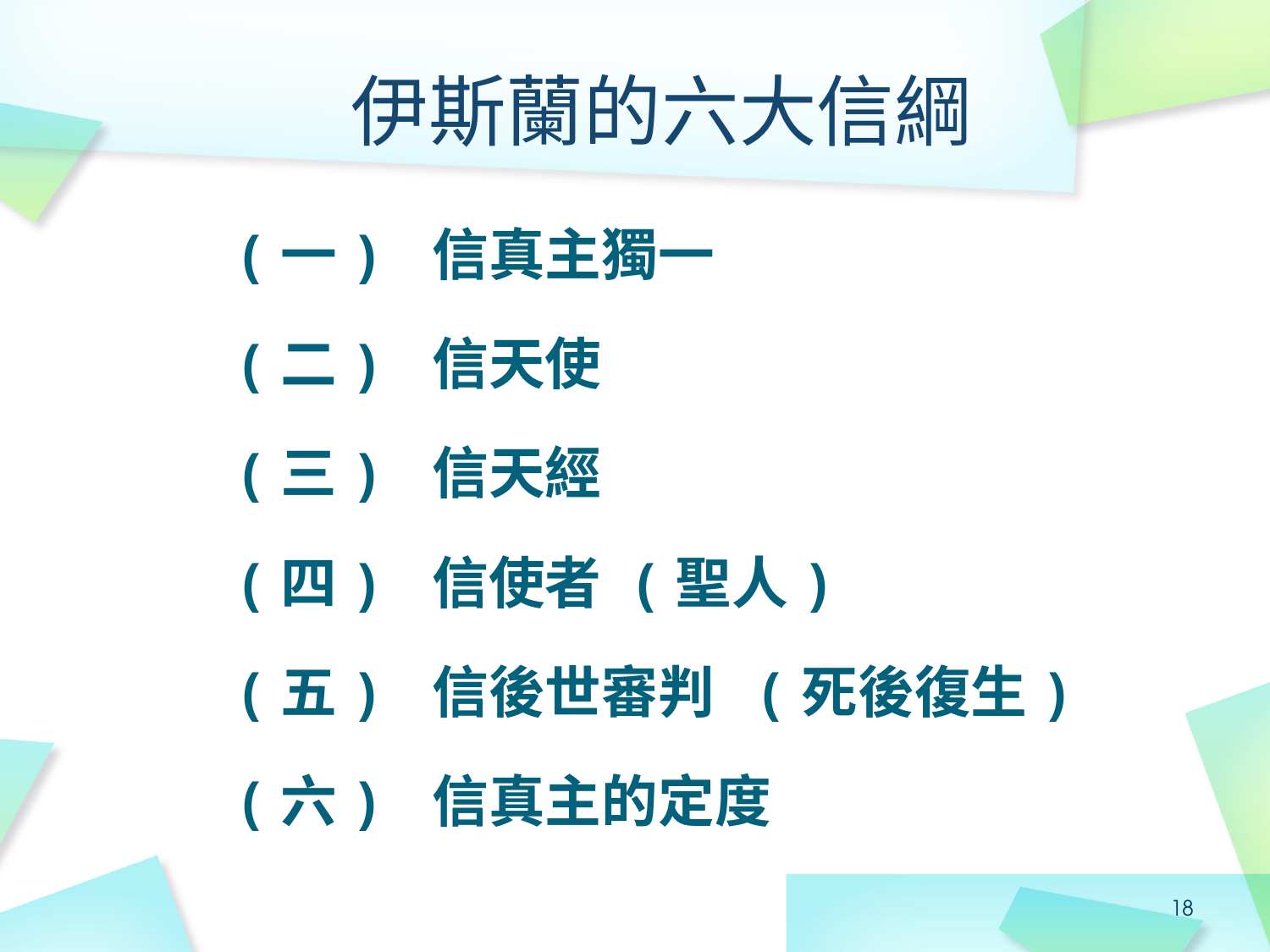

# 伊斯蘭的六大信綱
(一) 信真主獨一
(二) 信天使
(三) 信天經
(四) 信使者 (聖人)
(五) 信後世審判  (死後復生)
(六) 信真主的定度
18